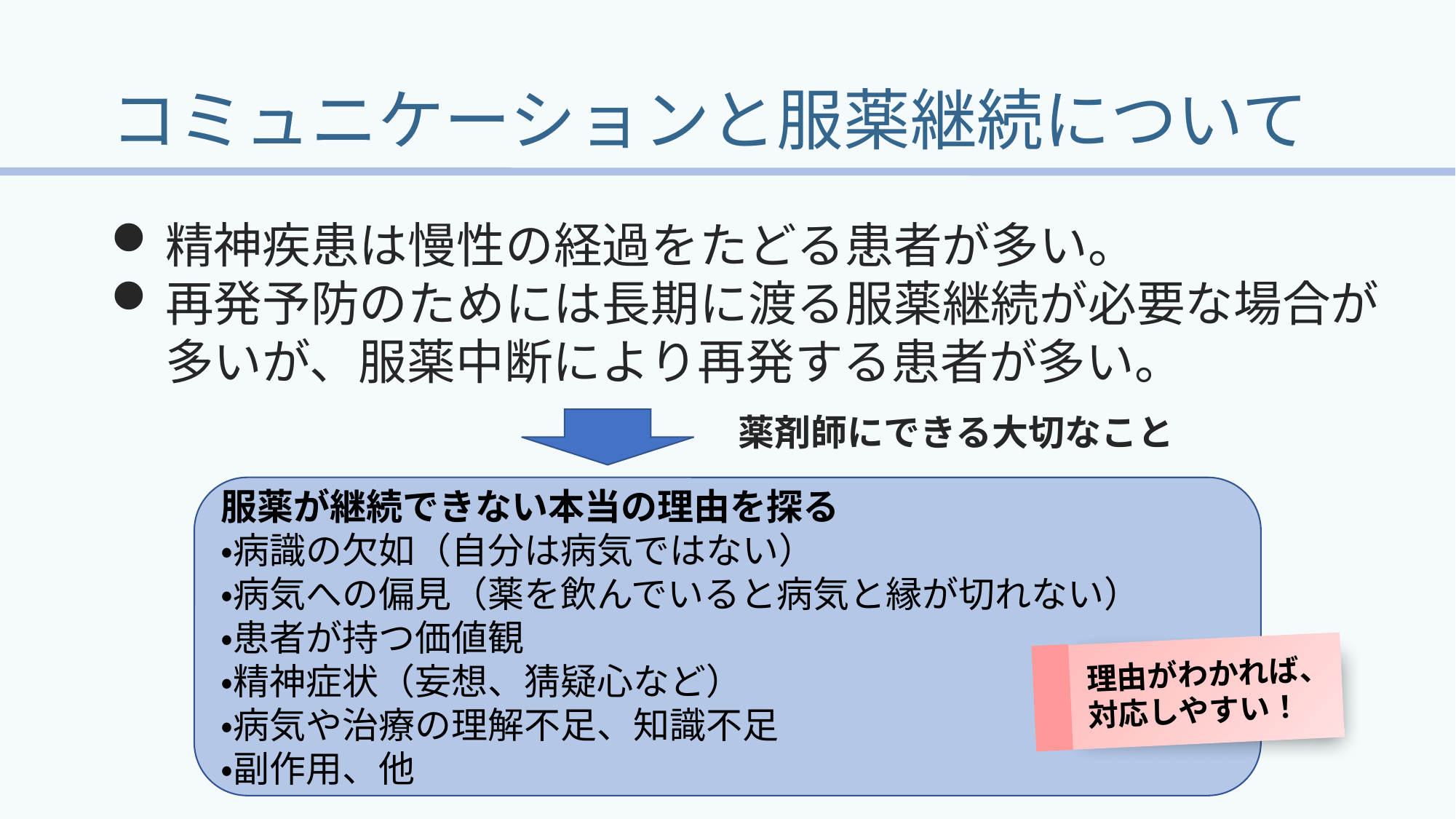

# コミュニケーションと服薬継続について

精神疾患は慢性の経過をたどる患者が多い。
再発予防のためには長期に渡る服薬継続が必要な場合が多いが、服薬中断により再発する患者が多い。
薬剤師にできる大切なこと

服薬が継続できない本当の理由を探る
・病識の欠如（自分は病気ではない）
・病気への偏見（薬を飲んでいると病気と縁が切れない）
・患者が持つ価値観
・精神症状（妄想、猜疑心など）
・病気や治療の理解不足、知識不足
・副作用、他

 理由がわかれば、
 対応しやすい！